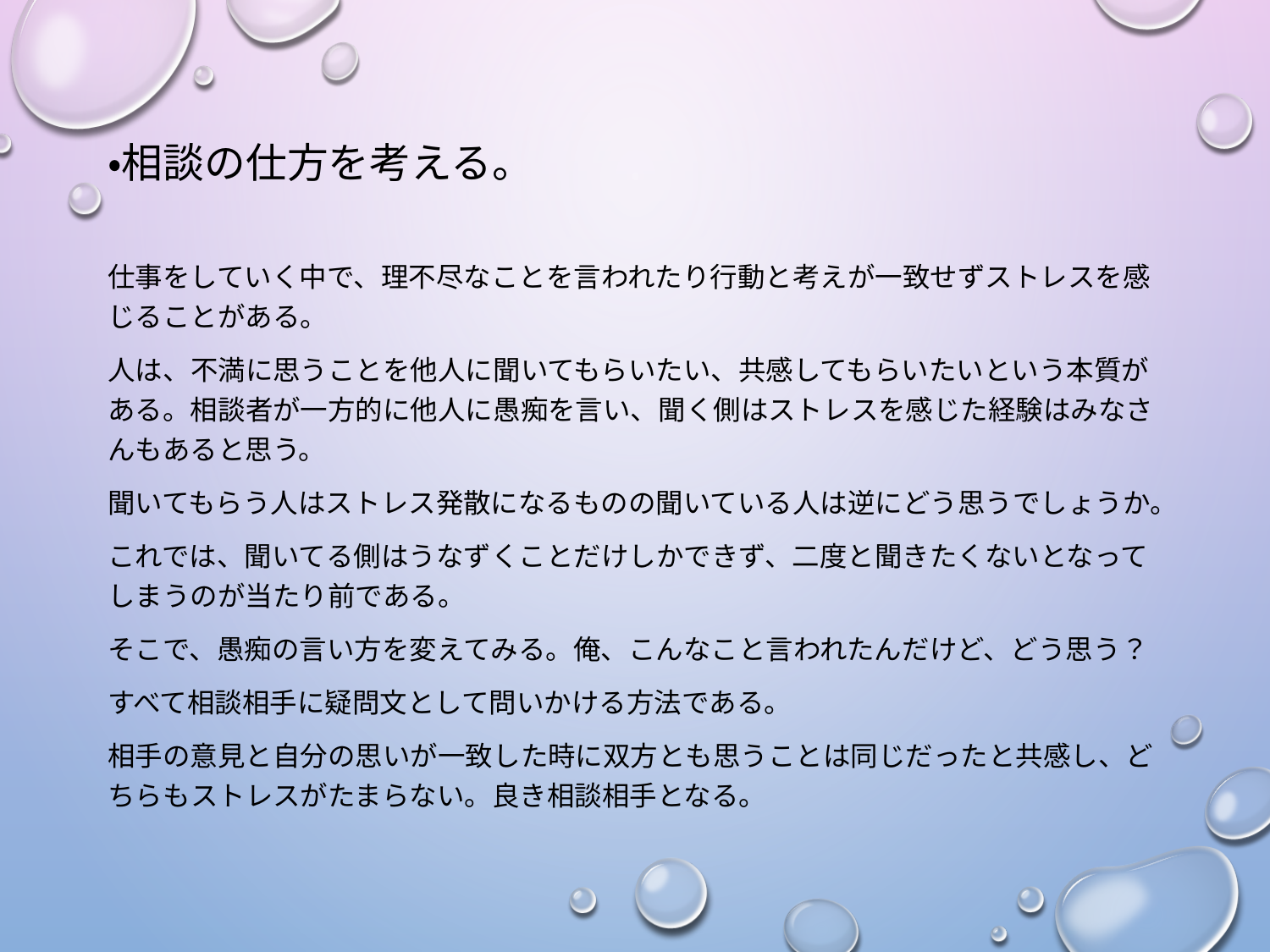

・相談の仕方を考える。

仕事をしていく中で、理不尽なことを言われたり行動と考えが一致せずストレスを感じることがある。
人は、不満に思うことを他人に聞いてもらいたい、共感してもらいたいという本質がある。相談者が一方的に他人に愚痴を言い、聞く側はストレスを感じた経験はみなさんもあると思う。
聞いてもらう人はストレス発散になるものの聞いている人は逆にどう思うでしょうか。
これでは、聞いてる側はうなずくことだけしかできず、二度と聞きたくないとなってしまうのが当たり前である。
そこで、愚痴の言い方を変えてみる。俺、こんなこと言われたんだけど、どう思う？
すべて相談相手に疑問文として問いかける方法である。
相手の意見と自分の思いが一致した時に双方とも思うことは同じだったと共感し、どちらもストレスがたまらない。良き相談相手となる。